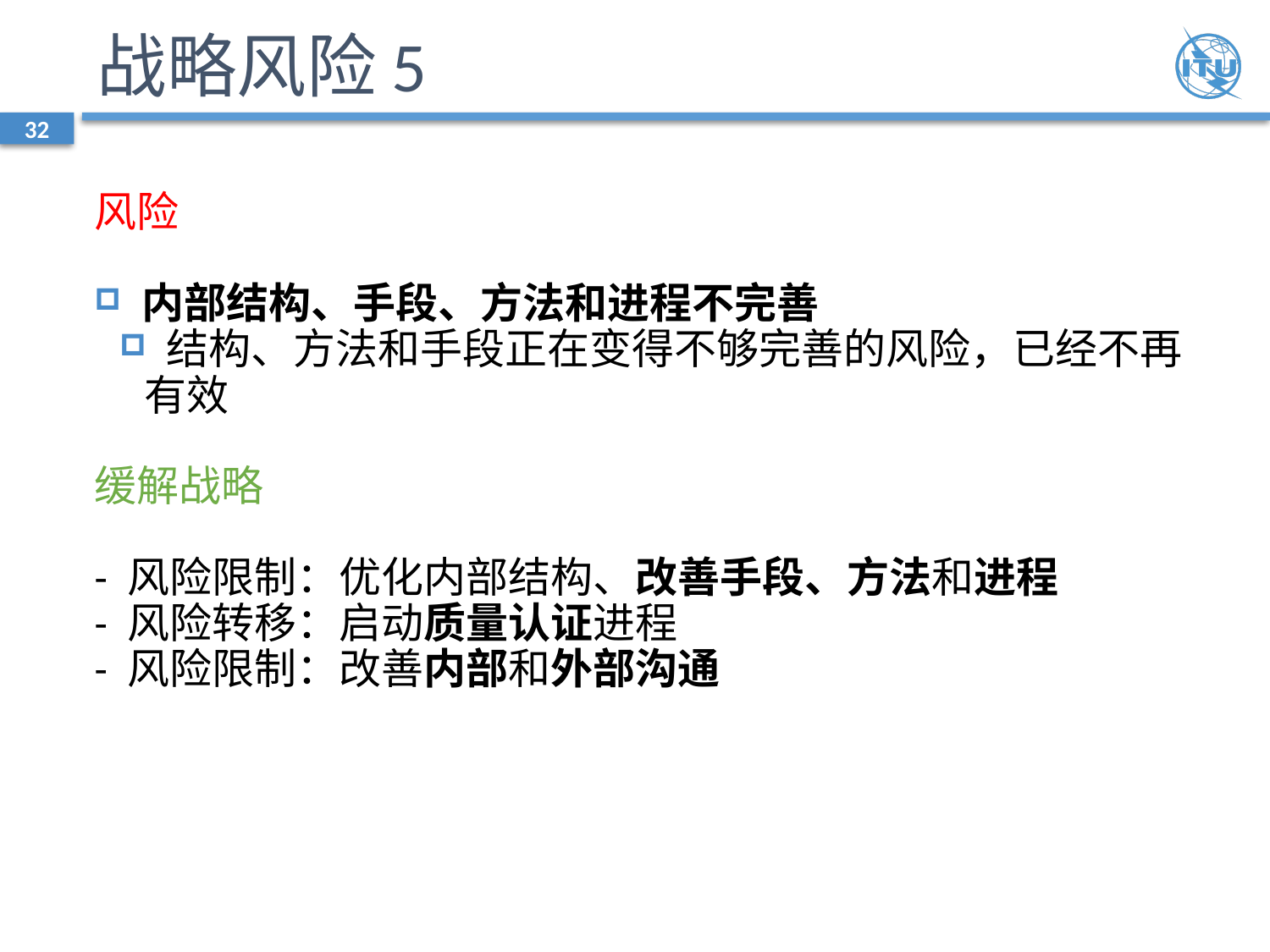

# 战略风险5
32
风险

 内部结构、手段、方法和进程不完善
 结构、方法和手段正在变得不够完善的风险，已经不再有效

缓解战略

- 风险限制：优化内部结构、改善手段、方法和进程
- 风险转移：启动质量认证进程
- 风险限制：改善内部和外部沟通